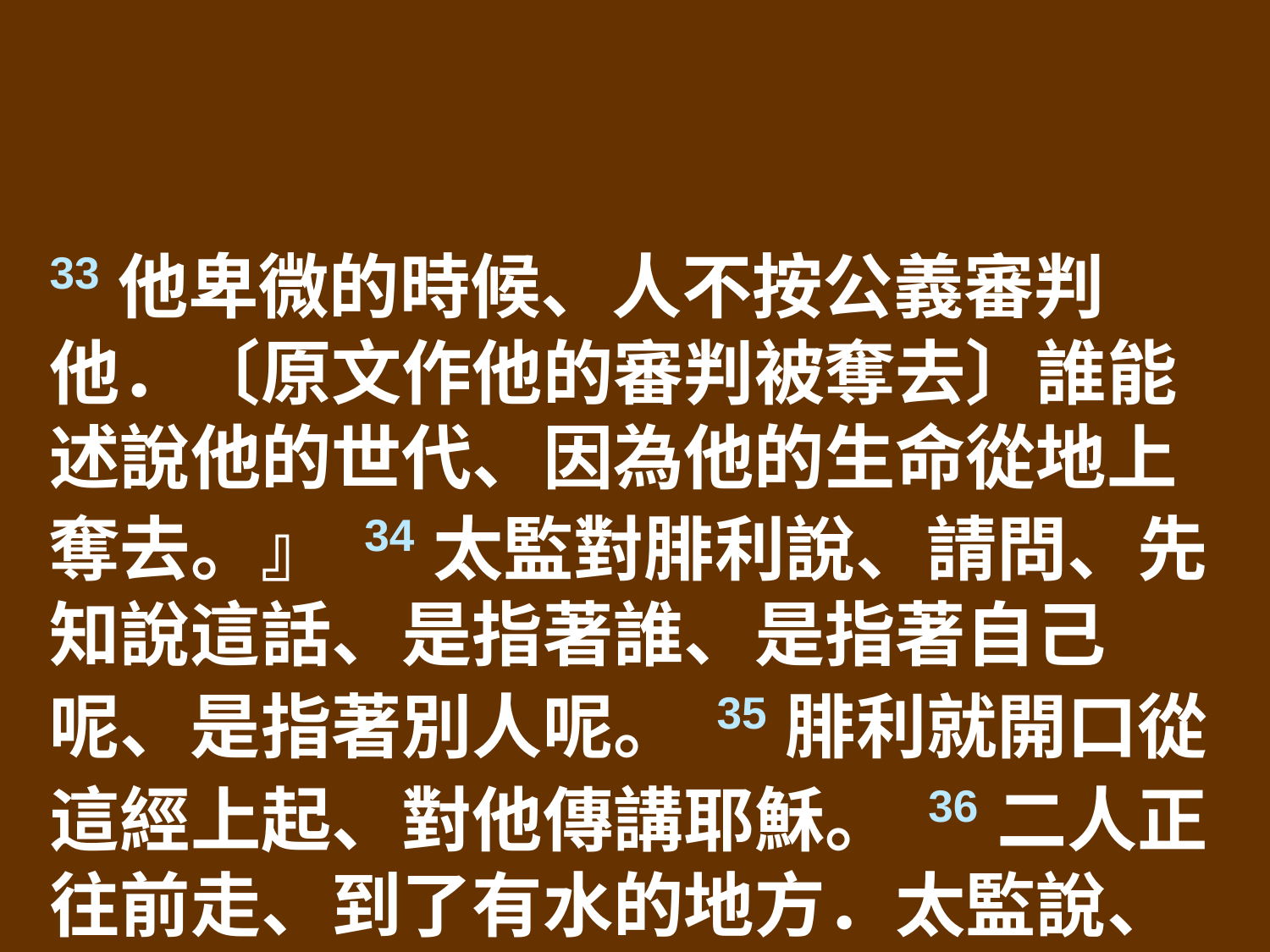

33他卑微的時候、人不按公義審判他．〔原文作他的審判被奪去〕誰能述說他的世代、因為他的生命從地上奪去。』 34太監對腓利說、請問、先知說這話、是指著誰、是指著自己呢、是指著別人呢。 35腓利就開口從這經上起、對他傳講耶穌。 36二人正往前走、到了有水的地方．太監說、看哪、這裏有水、我受洗有甚麼妨礙呢。〔有古卷在此有